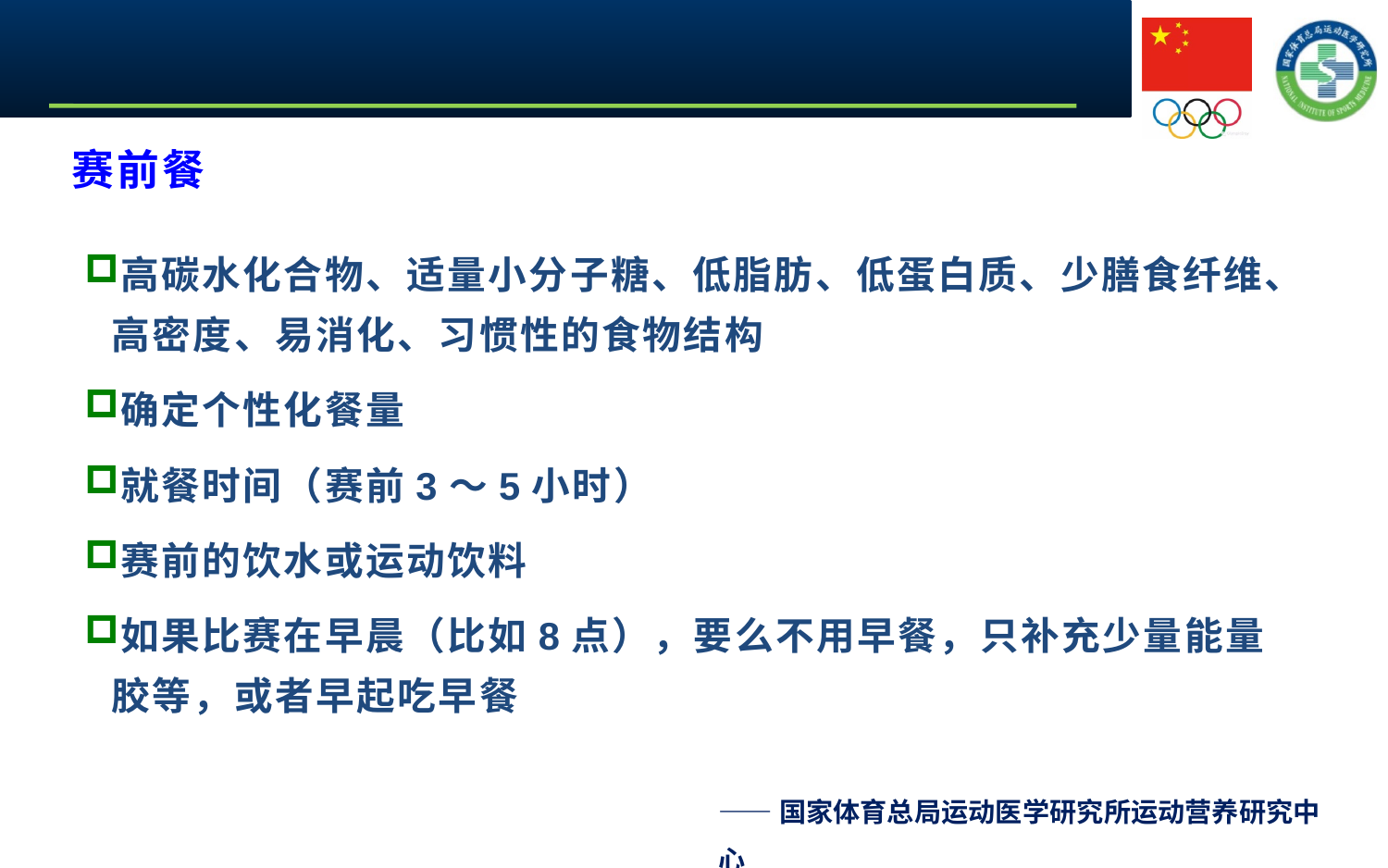

# 赛前餐
高碳水化合物、适量小分子糖、低脂肪、低蛋白质、少膳食纤维、高密度、易消化、习惯性的食物结构
确定个性化餐量
就餐时间（赛前3～5小时）
赛前的饮水或运动饮料
如果比赛在早晨（比如8点），要么不用早餐，只补充少量能量胶等，或者早起吃早餐